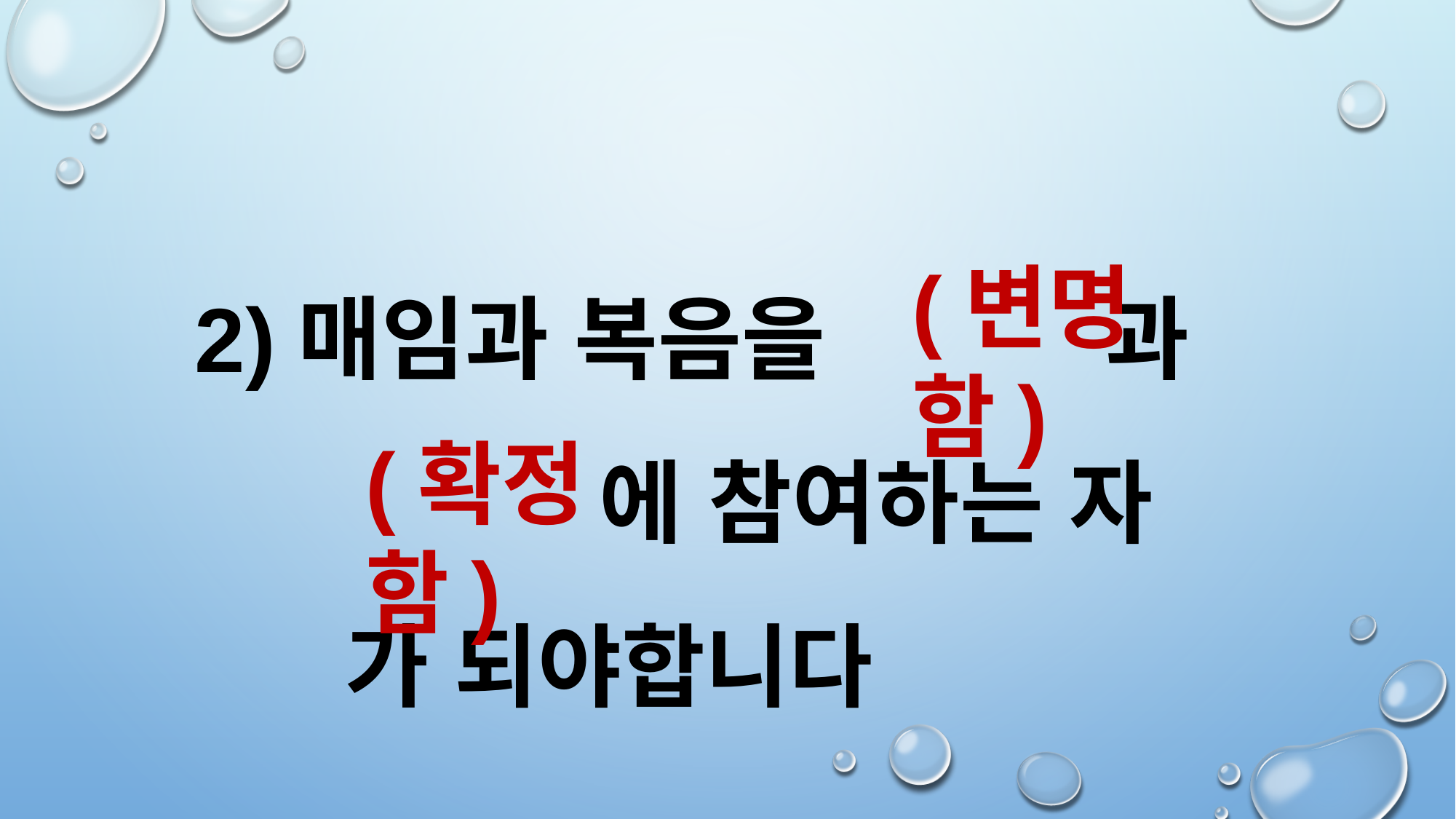

2)매임과 복음을           과
                    에 참여하는 자
          가 되야합니다
(변명함)
(확정함)